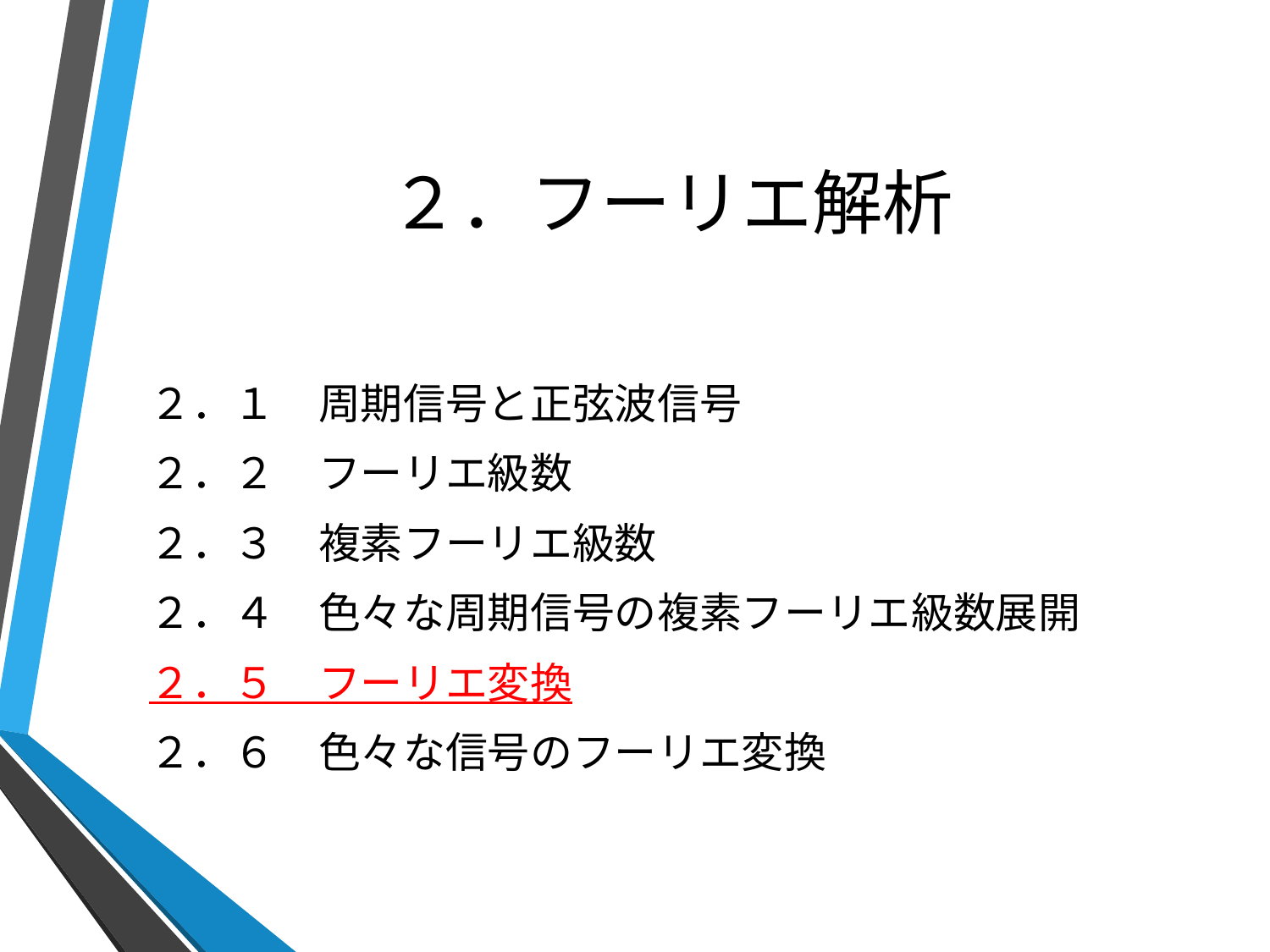

# ２．フーリエ解析
２．１　周期信号と正弦波信号
２．２　フーリエ級数
２．３　複素フーリエ級数
２．４　色々な周期信号の複素フーリエ級数展開
２．５　フーリエ変換
２．６　色々な信号のフーリエ変換